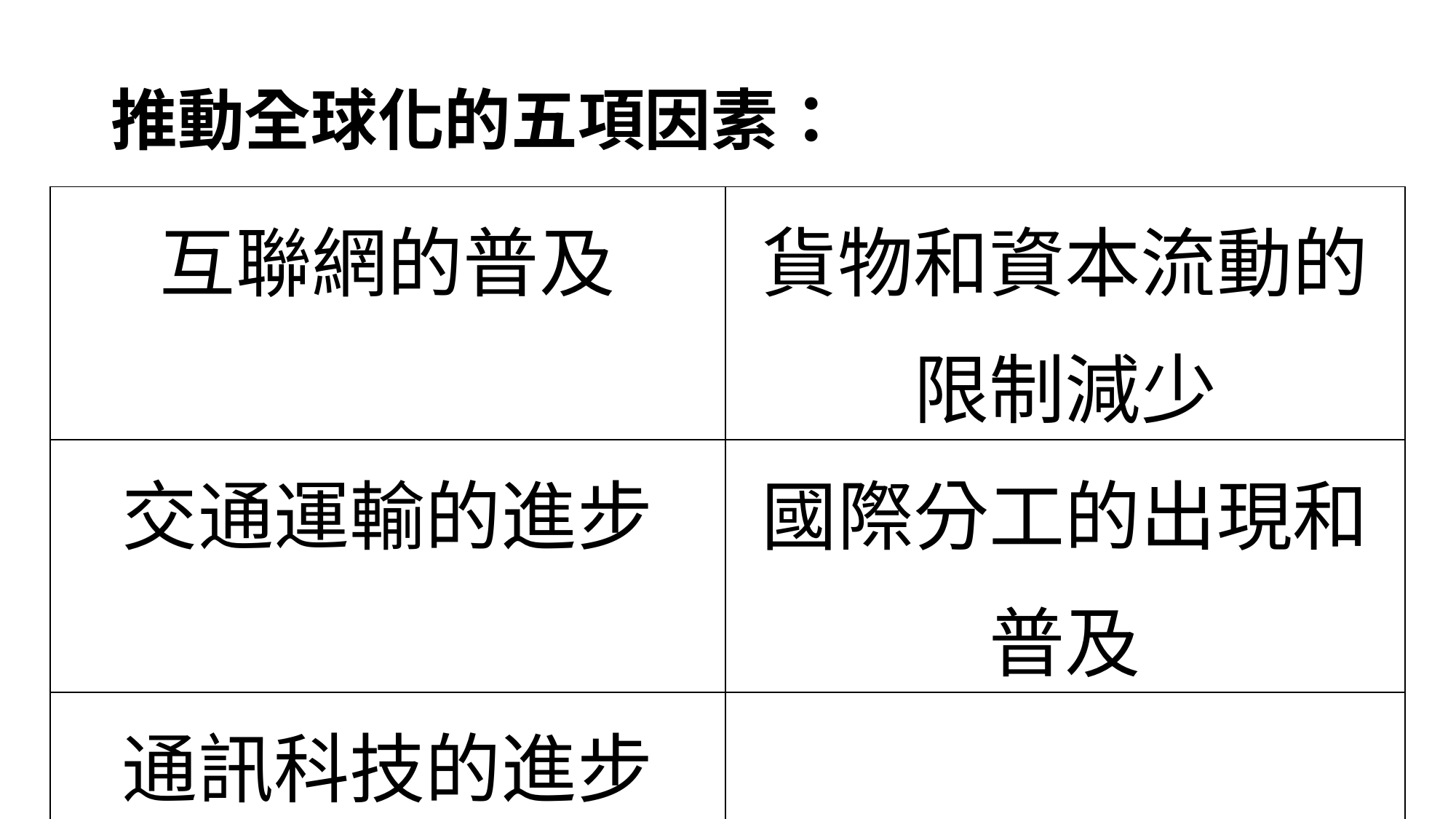

# 推動全球化的五項因素：
| 互聯網的普及 | 貨物和資本流動的限制減少 |
| --- | --- |
| 交通運輸的進步 | 國際分工的出現和普及 |
| 通訊科技的進步 |  |